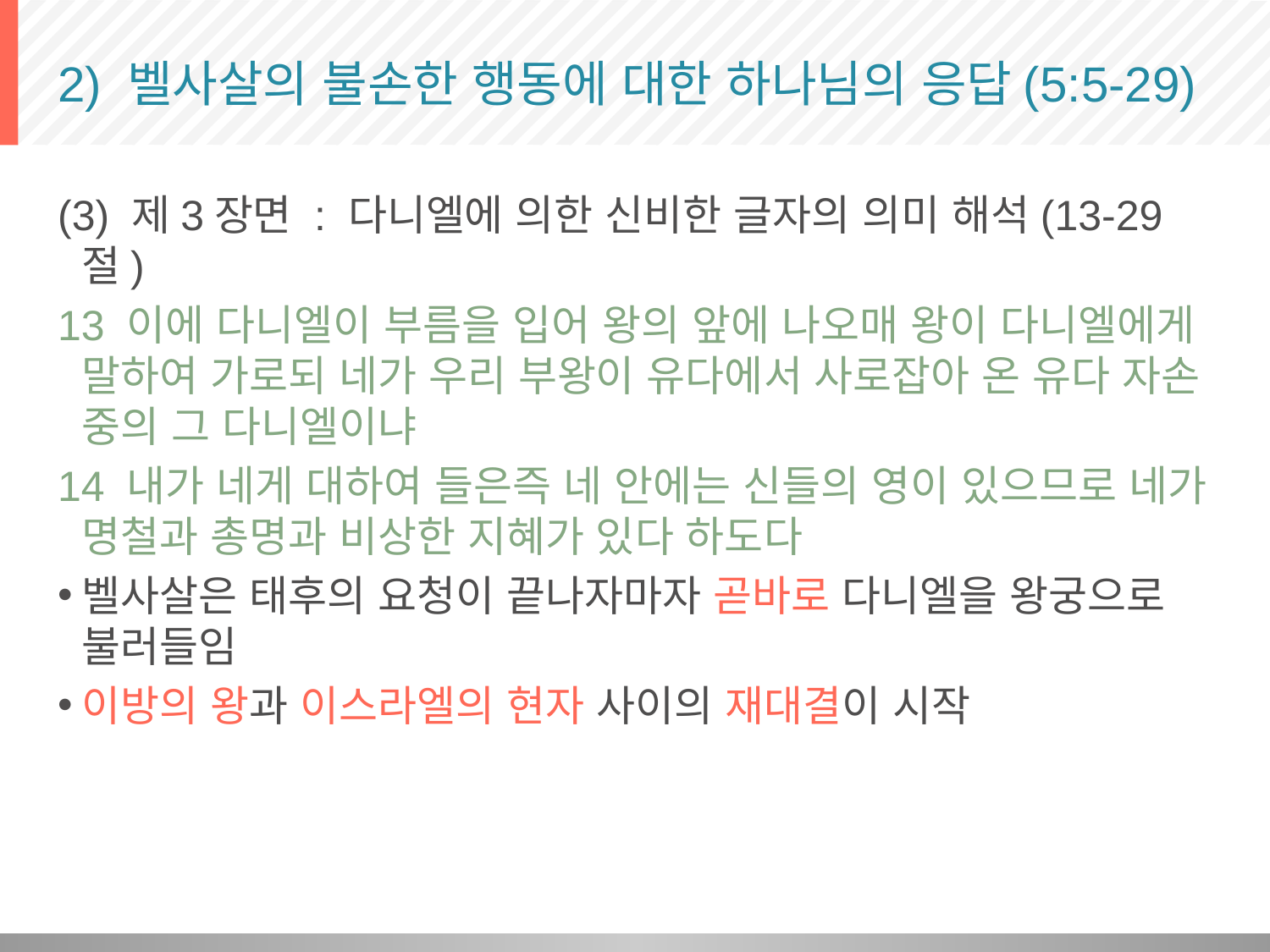

# 2) 벨사살의 불손한 행동에 대한 하나님의 응답(5:5-29)
(3) 제3장면 : 다니엘에 의한 신비한 글자의 의미 해석(13-29절)
13 이에 다니엘이 부름을 입어 왕의 앞에 나오매 왕이 다니엘에게 말하여 가로되 네가 우리 부왕이 유다에서 사로잡아 온 유다 자손 중의 그 다니엘이냐
14 내가 네게 대하여 들은즉 네 안에는 신들의 영이 있으므로 네가 명철과 총명과 비상한 지혜가 있다 하도다
벨사살은 태후의 요청이 끝나자마자 곧바로 다니엘을 왕궁으로 불러들임
이방의 왕과 이스라엘의 현자 사이의 재대결이 시작